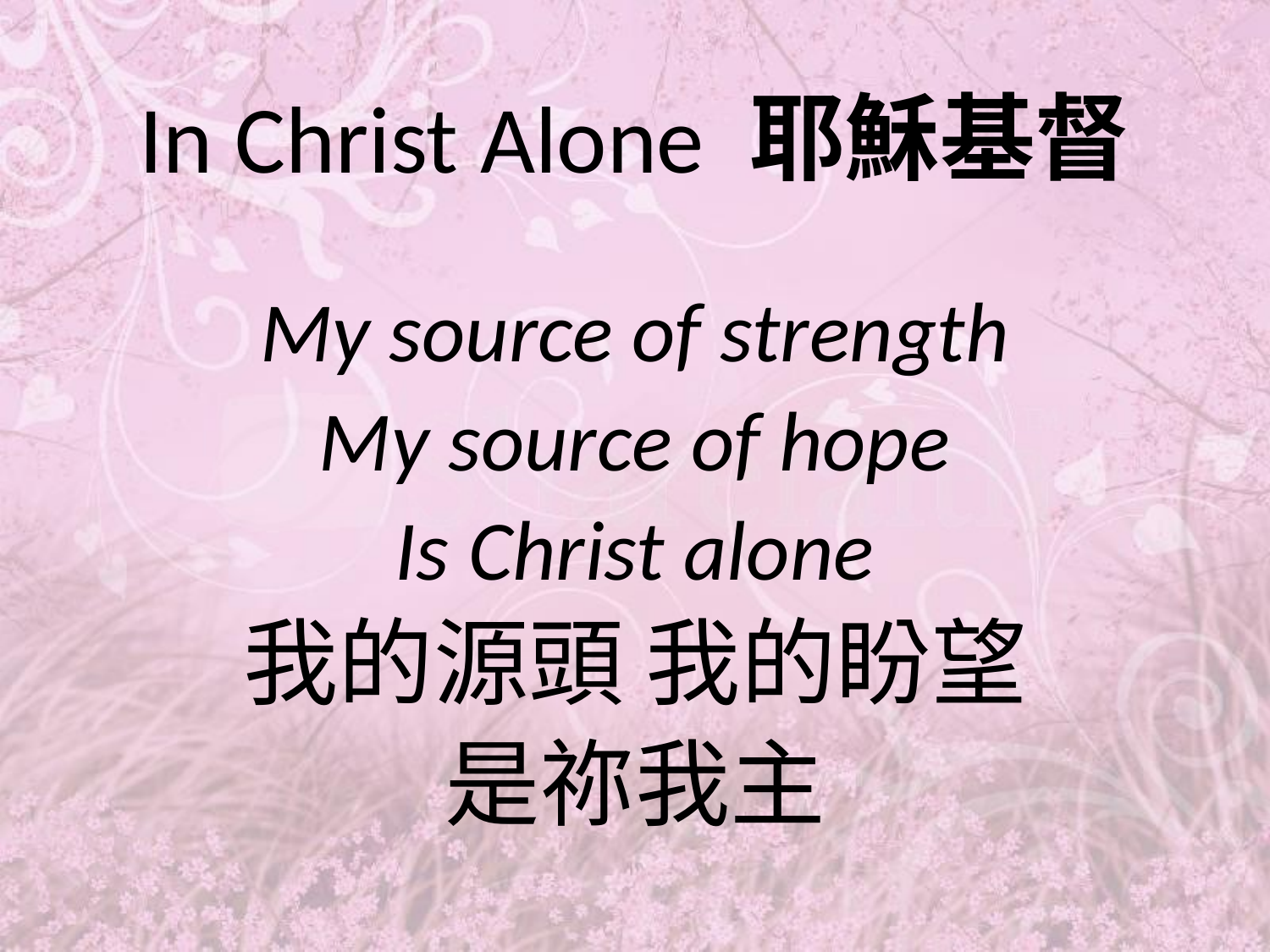

# In Christ Alone 耶穌基督
My source of strength
My source of hope
Is Christ alone
我的源頭 我的盼望
是祢我主